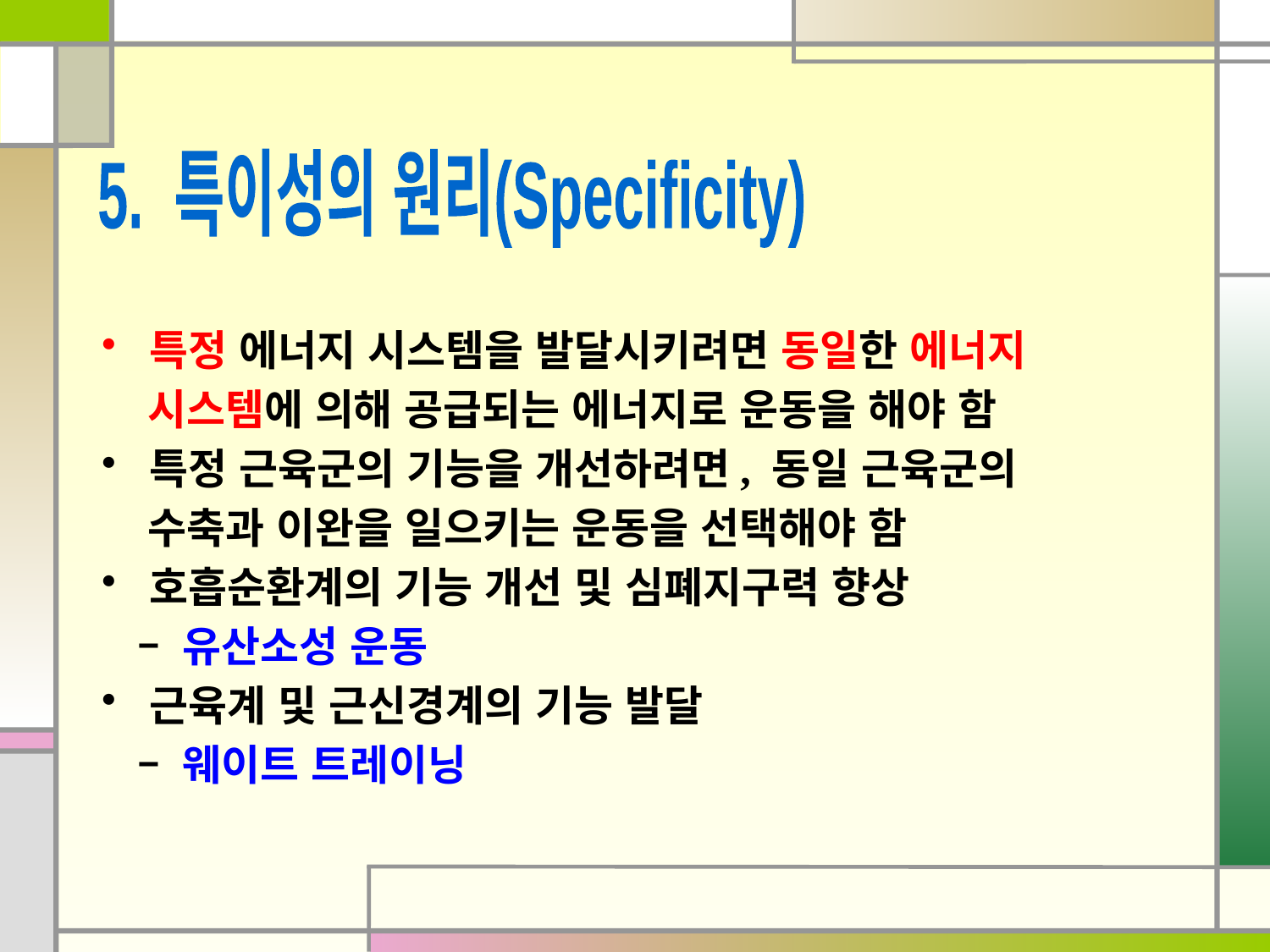

5.  특이성의 원리(Specificity)
특정 에너지 시스템을 발달시키려면 동일한 에너지
   시스템에 의해 공급되는 에너지로 운동을 해야 함
특정 근육군의 기능을 개선하려면, 동일 근육군의
   수축과 이완을 일으키는 운동을 선택해야 함
호흡순환계의 기능 개선 및 심폐지구력 향상
   – 유산소성 운동
근육계 및 근신경계의 기능 발달
   – 웨이트 트레이닝